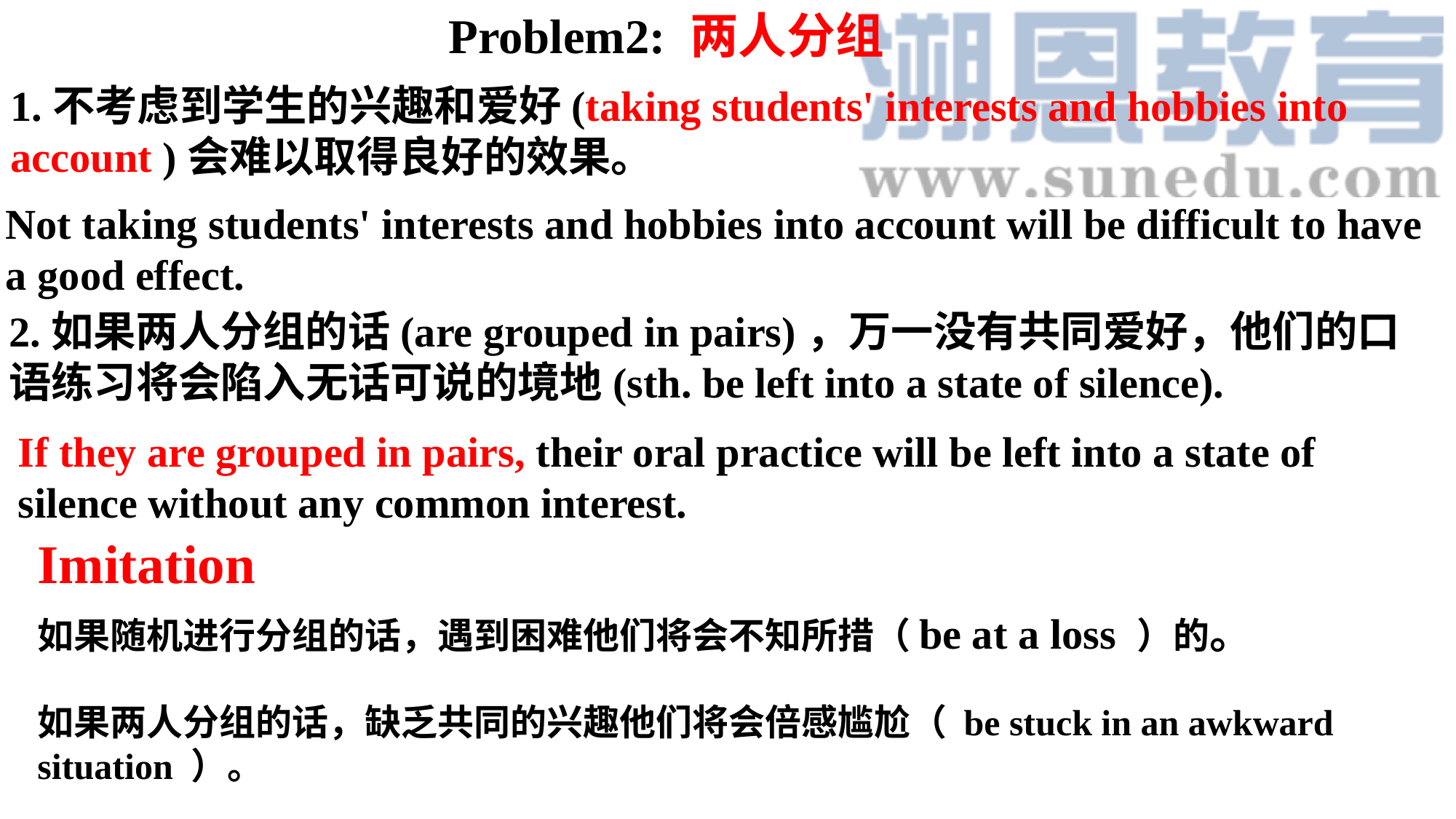

Problem2: 两人分组
1.不考虑到学生的兴趣和爱好(taking students' interests and hobbies into account )会难以取得良好的效果。
Not taking students' interests and hobbies into account will be difficult to have a good effect.
2.如果两人分组的话(are grouped in pairs)，万一没有共同爱好，他们的口语练习将会陷入无话可说的境地(sth. be left into a state of silence).
If they are grouped in pairs, their oral practice will be left into a state of silence without any common interest.
Imitation
如果随机进行分组的话，遇到困难他们将会不知所措（be at a loss ）的。
如果两人分组的话，缺乏共同的兴趣他们将会倍感尴尬（ be stuck in an awkward situation ）。